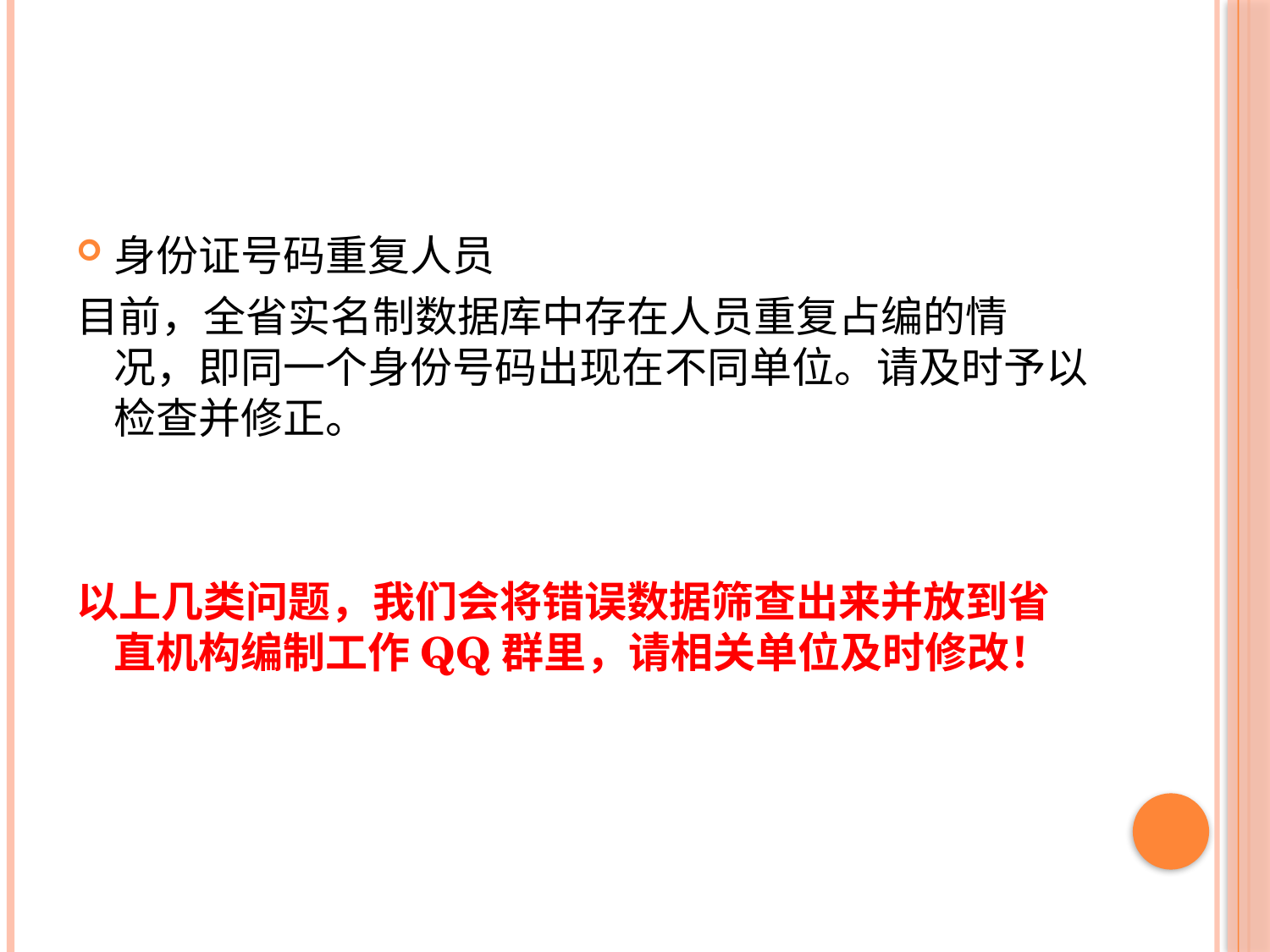

#
身份证号码重复人员
目前，全省实名制数据库中存在人员重复占编的情况，即同一个身份号码出现在不同单位。请及时予以检查并修正。

以上几类问题，我们会将错误数据筛查出来并放到省直机构编制工作QQ群里，请相关单位及时修改！